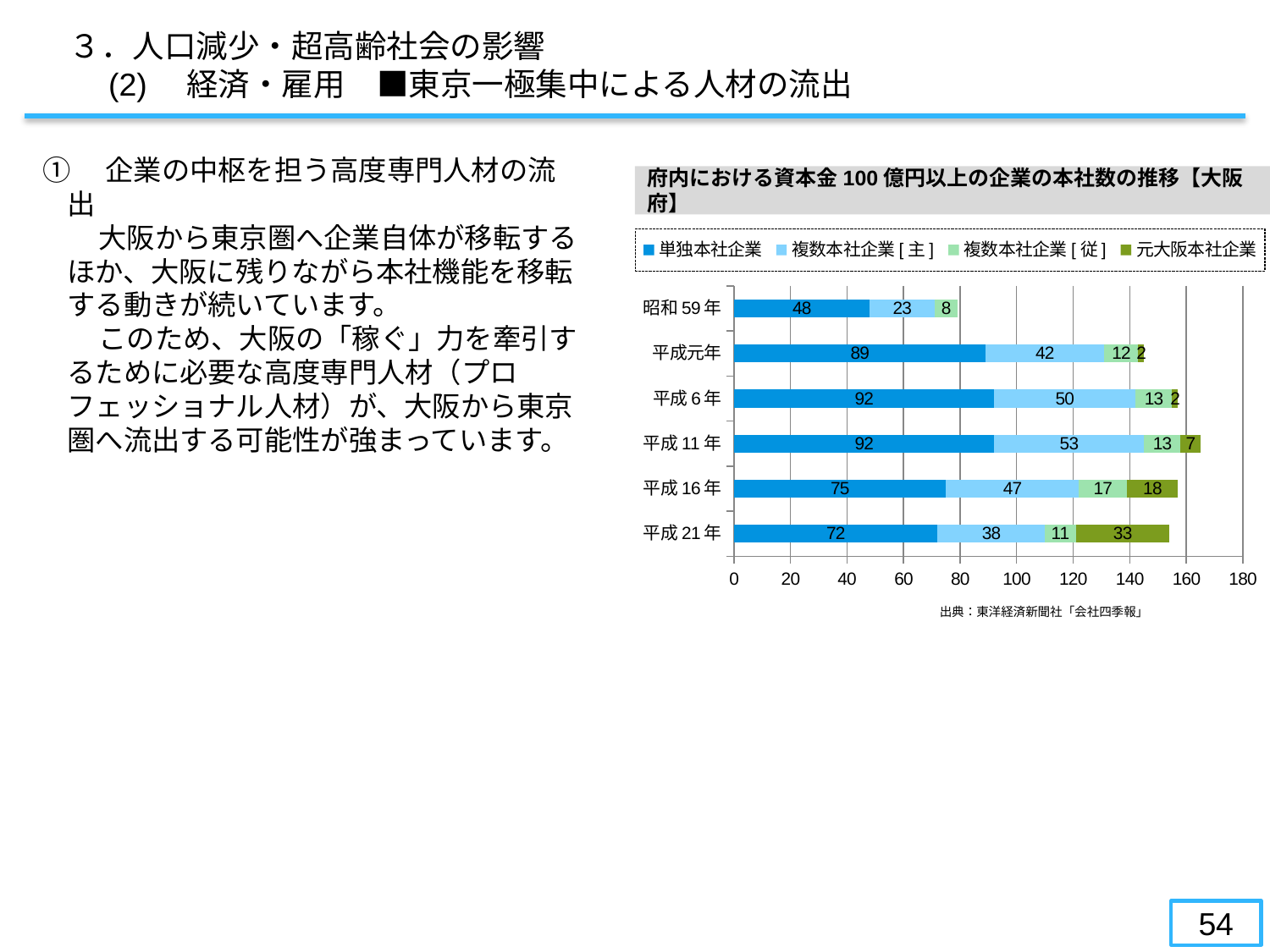

３．人口減少・超高齢社会の影響
　　(2)　経済・雇用　■東京一極集中による人材の流出
①　企業の中枢を担う高度専門人材の流出
　　大阪から東京圏へ企業自体が移転するほか、大阪に残りながら本社機能を移転する動きが続いています。
　　このため、大阪の「稼ぐ」力を牽引するために必要な高度専門人材（プロフェッショナル人材）が、大阪から東京圏へ流出する可能性が強まっています。
府内における資本金100億円以上の企業の本社数の推移【大阪府】

### Chart

| Category | 単独本社企業 | 複数本社企業[主] | 複数本社企業[従] | 元大阪本社企業 |
|---|---|---|---|---|
| 平成21年 | 72.0 | 38.0 | 11.0 | 33.0 |
| 平成16年 | 75.0 | 47.0 | 17.0 | 18.0 |
| 平成11年 | 92.0 | 53.0 | 13.0 | 7.0 |
| 平成6年 | 92.0 | 50.0 | 13.0 | 2.0 |
| 平成元年 | 89.0 | 42.0 | 12.0 | 2.0 |
| 昭和59年 | 48.0 | 23.0 | 8.0 | None |
出典：東洋経済新聞社「会社四季報」
54